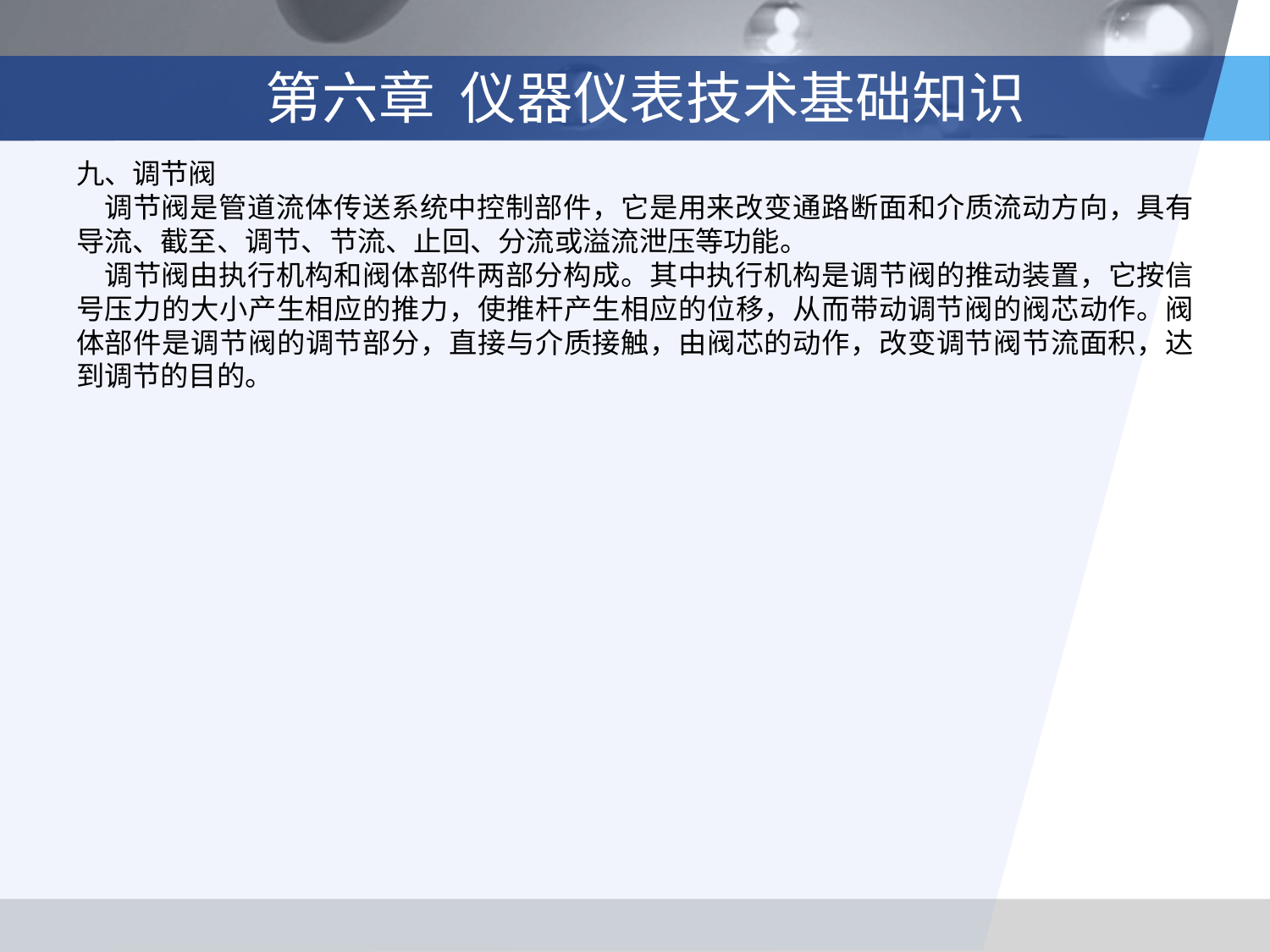

# 第六章  仪器仪表技术基础知识
九、调节阀
   调节阀是管道流体传送系统中控制部件，它是用来改变通路断面和介质流动方向，具有导流、截至、调节、节流、止回、分流或溢流泄压等功能。
   调节阀由执行机构和阀体部件两部分构成。其中执行机构是调节阀的推动装置，它按信号压力的大小产生相应的推力，使推杆产生相应的位移，从而带动调节阀的阀芯动作。阀体部件是调节阀的调节部分，直接与介质接触，由阀芯的动作，改变调节阀节流面积，达到调节的目的。